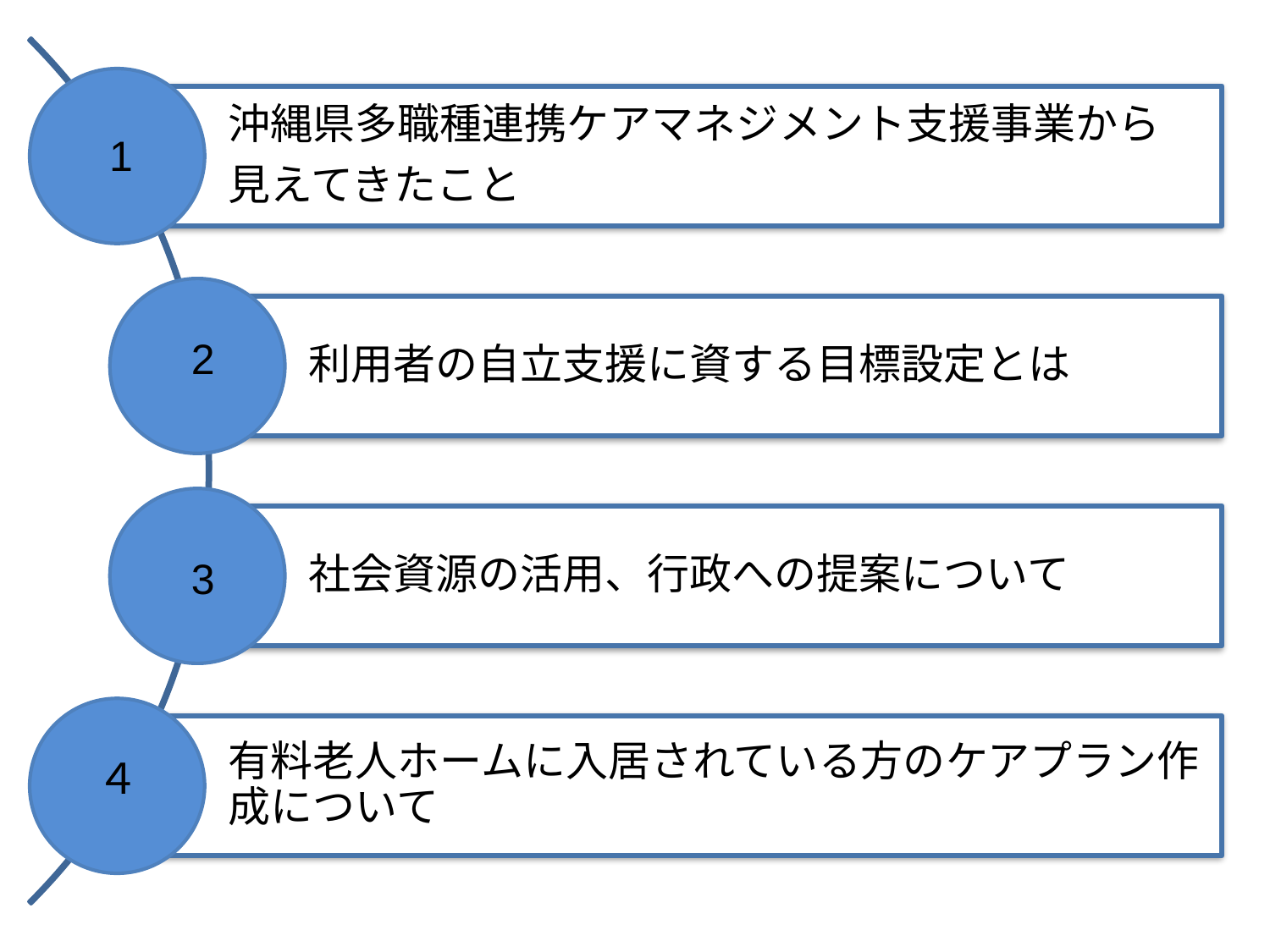

沖縄県多職種連携ケアマネジメント支援事業から
見えてきたこと
利用者の自立支援に資する目標設定とは
社会資源の活用、行政への提案について
有料老人ホームに入居されている方のケアプラン作成について
1
2
3
４